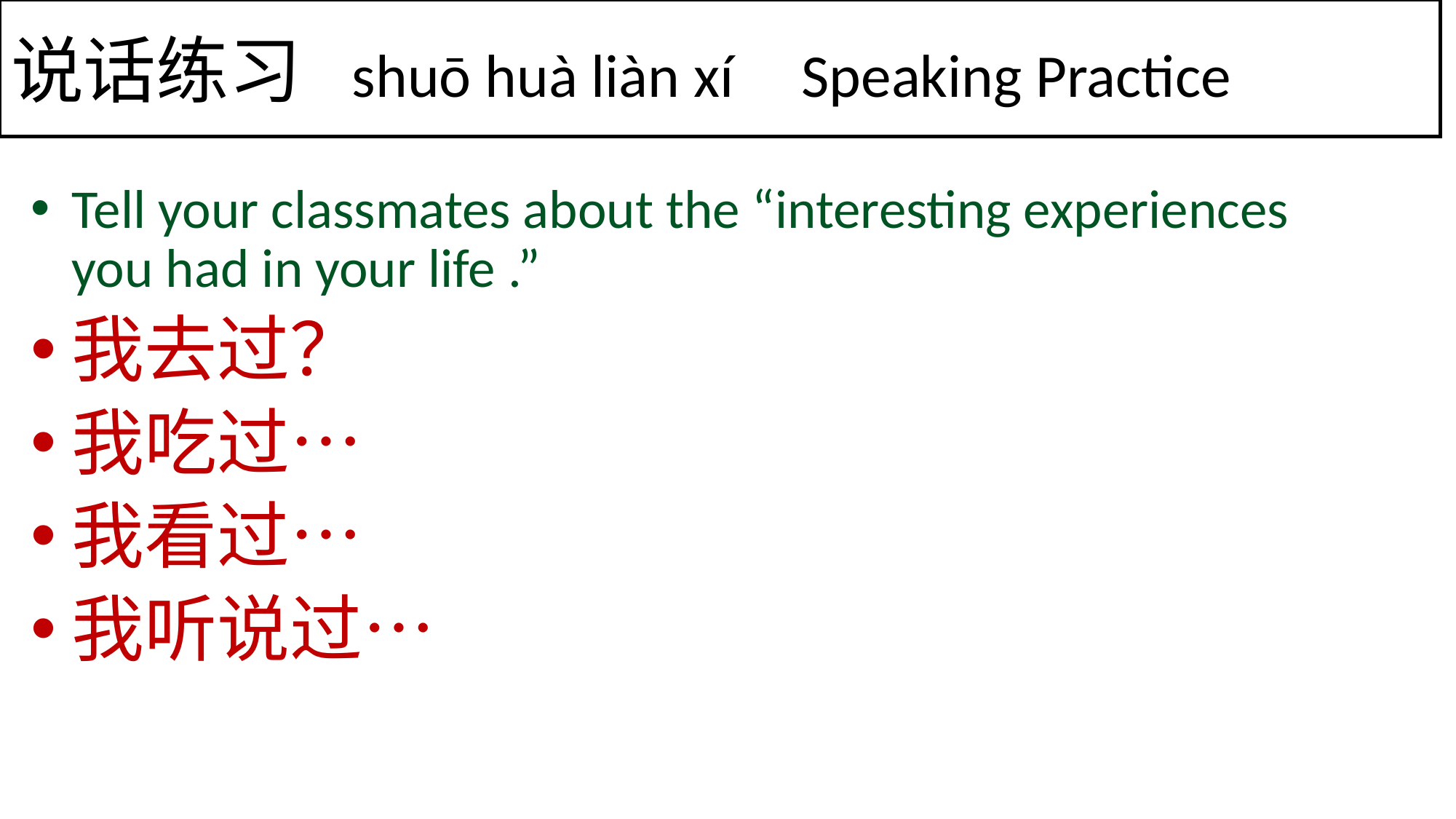

# 说话练习  shuō huà liàn xí     Speaking Practice
Tell your classmates about the “interesting experiences you had in your life .”
我去过？
我吃过…
我看过…
我听说过…